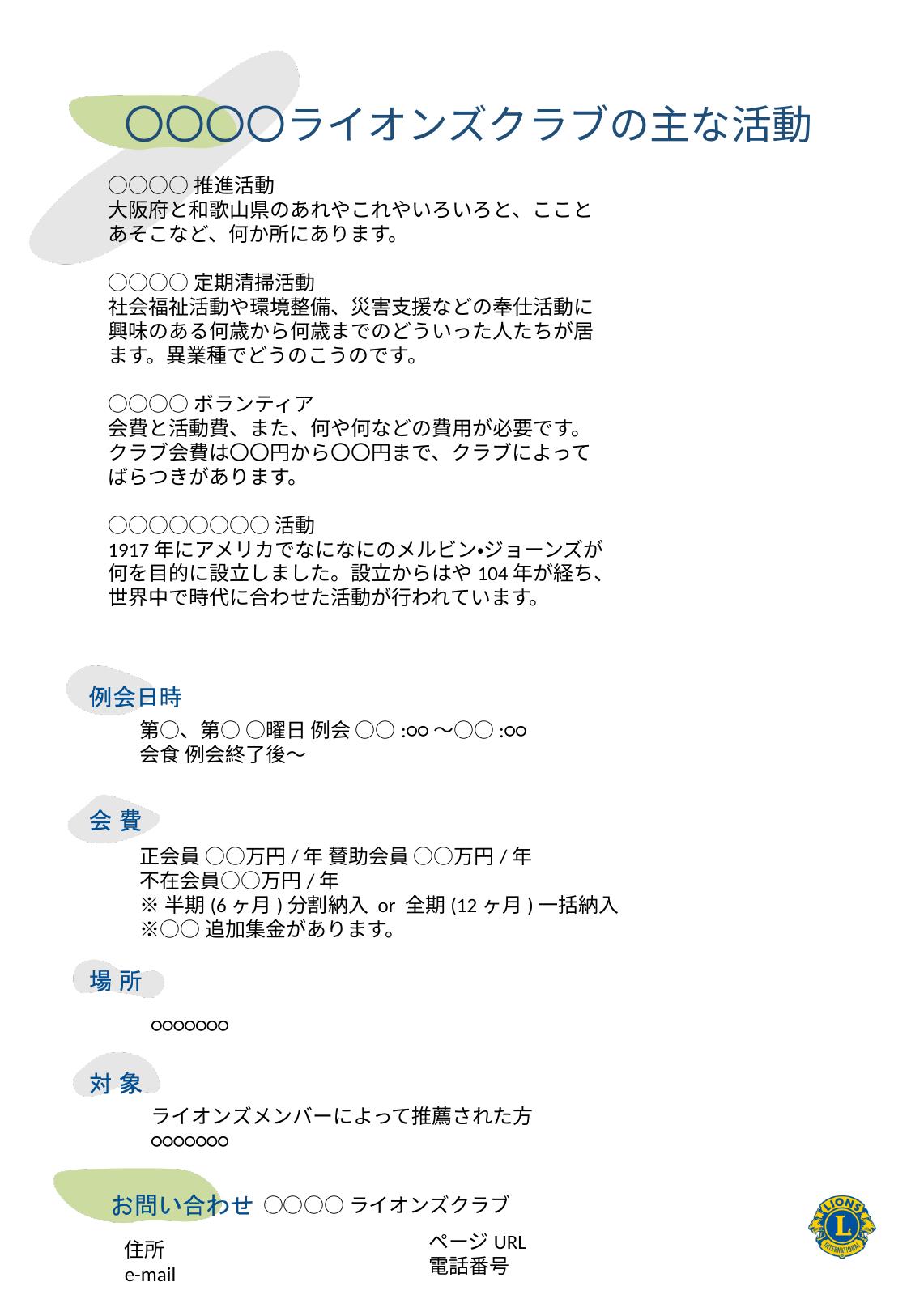

〇〇〇〇ライオンズクラブの主な活動

○○○○推進活動
大阪府と和歌山県のあれやこれやいろいろと、ここと
あそこなど、何か所にあります。

○○○○定期清掃活動
社会福祉活動や環境整備、災害支援などの奉仕活動に
興味のある何歳から何歳までのどういった人たちが居
ます。異業種でどうのこうのです。

○○○○ボランティア
会費と活動費、また、何や何などの費用が必要です。
クラブ会費は〇〇円から〇〇円まで、クラブによって
ばらつきがあります。

○○○○○○○○活動
1917年にアメリカでなになにのメルビン・ジョーンズが
何を目的に設立しました。設立からはや104年が経ち、
世界中で時代に合わせた活動が行われています。

第○、第○ ○曜日 例会 ○○:○○～○○:○○
会食 例会終了後～
正会員 ○○万円/年 賛助会員 ○○万円/年
不在会員○○万円/年
※半期(6ヶ月)分割納入 or 全期(12ヶ月)一括納入
※○○追加集金があります。
○○○○○○○
ライオンズメンバーによって推薦された方
○○○○○○○
○○○○ライオンズクラブ
ページURL
電話番号
住所
e-mail